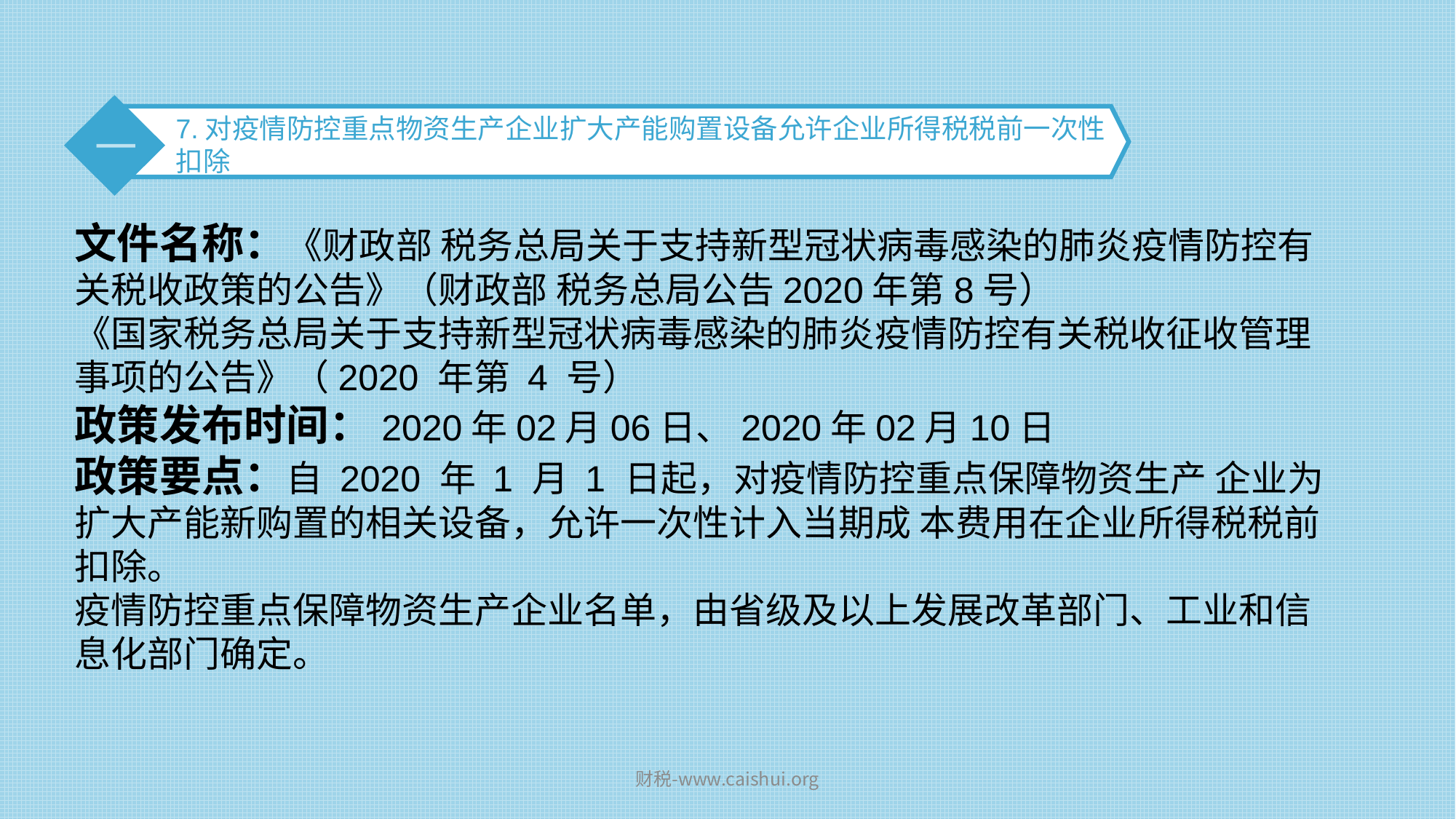

7.对疫情防控重点物资生产企业扩大产能购置设备允许企业所得税税前一次性扣除

一
文件名称：《财政部 税务总局关于支持新型冠状病毒感染的肺炎疫情防控有关税收政策的公告》（财政部 税务总局公告2020年第8号）
《国家税务总局关于支持新型冠状病毒感染的肺炎疫情防控有关税收征收管理事项的公告》（2020 年第 4 号）
政策发布时间：2020年02月06日、2020年02月10日
政策要点：自 2020 年 1 月 1 日起，对疫情防控重点保障物资生产 企业为扩大产能新购置的相关设备，允许一次性计入当期成 本费用在企业所得税税前扣除。
疫情防控重点保障物资生产企业名单，由省级及以上发展改革部门、工业和信息化部门确定。

财税-www.caishui.org